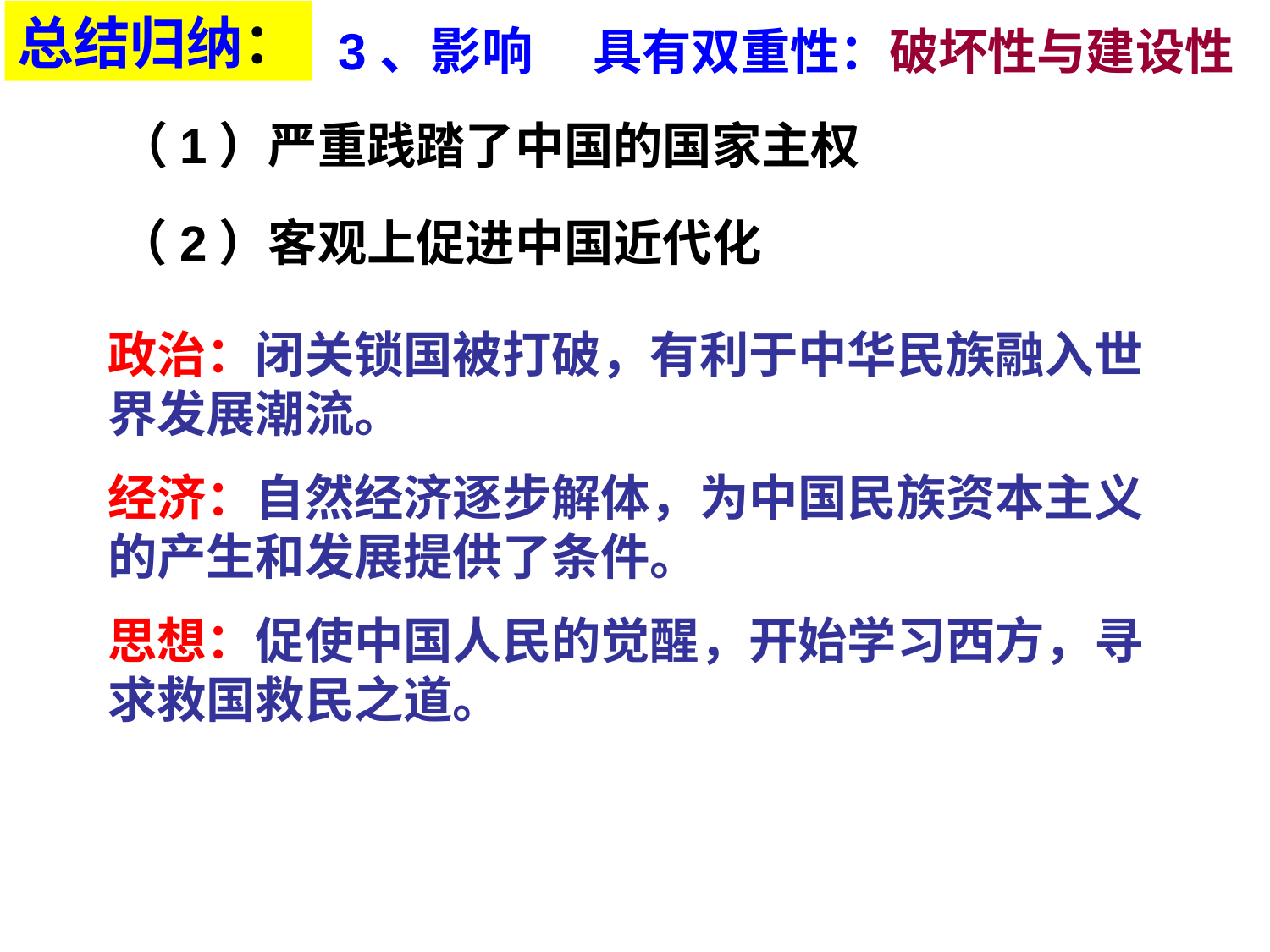

总结归纳：
3、影响
 具有双重性：破坏性与建设性
（1）严重践踏了中国的国家主权
（2）客观上促进中国近代化
政治：闭关锁国被打破，有利于中华民族融入世界发展潮流。
经济：自然经济逐步解体，为中国民族资本主义的产生和发展提供了条件。
思想：促使中国人民的觉醒，开始学习西方，寻求救国救民之道。